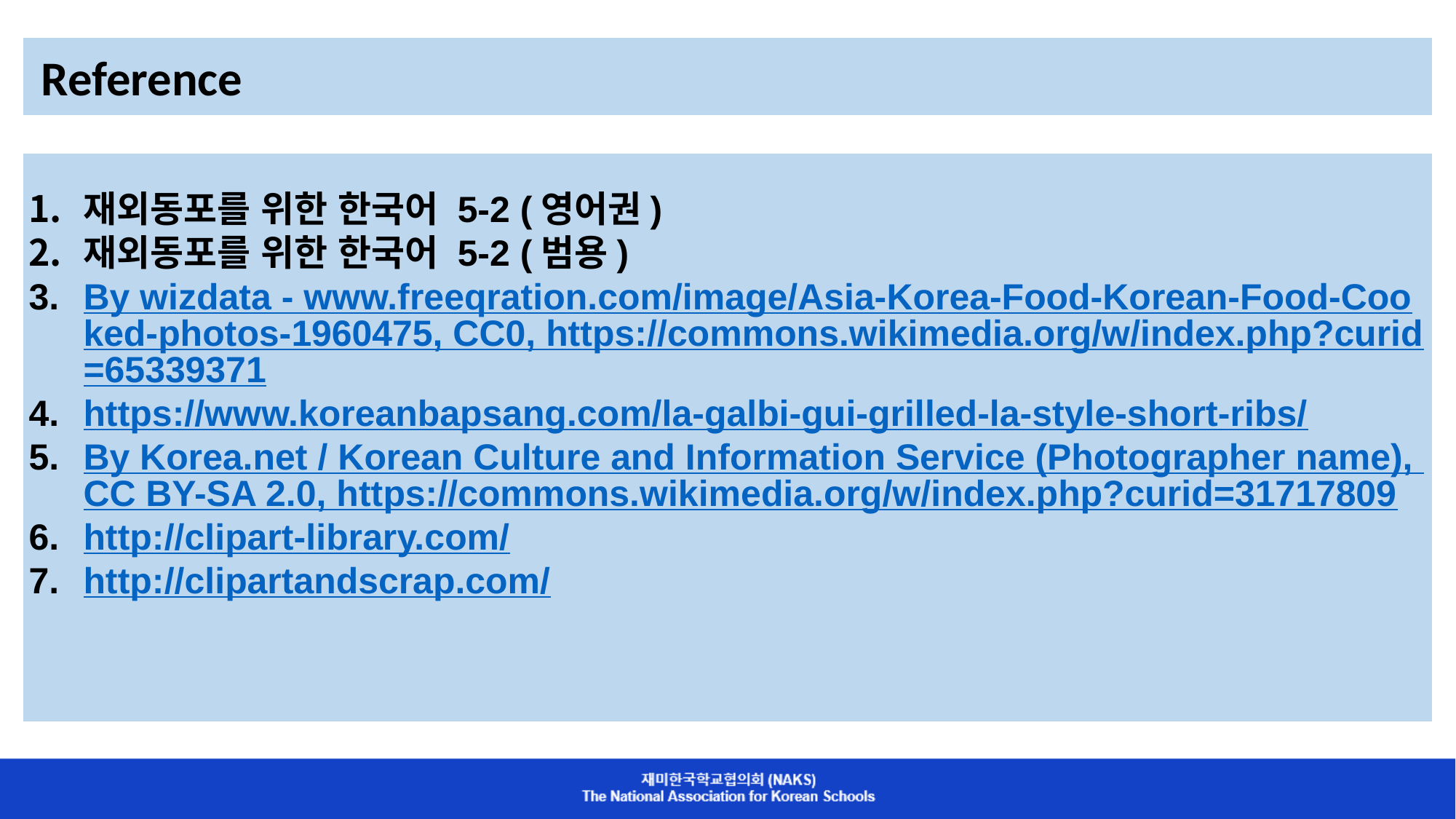

Reference

재외동포를 위한 한국어 5-2 (영어권)
재외동포를 위한 한국어 5-2 (범용)
By wizdata - www.freeqration.com/image/Asia-Korea-Food-Korean-Food-Cooked-photos-1960475, CC0, https://commons.wikimedia.org/w/index.php?curid=65339371
https://www.koreanbapsang.com/la-galbi-gui-grilled-la-style-short-ribs/
By Korea.net / Korean Culture and Information Service (Photographer name), CC BY-SA 2.0, https://commons.wikimedia.org/w/index.php?curid=31717809
http://clipart-library.com/
http://clipartandscrap.com/